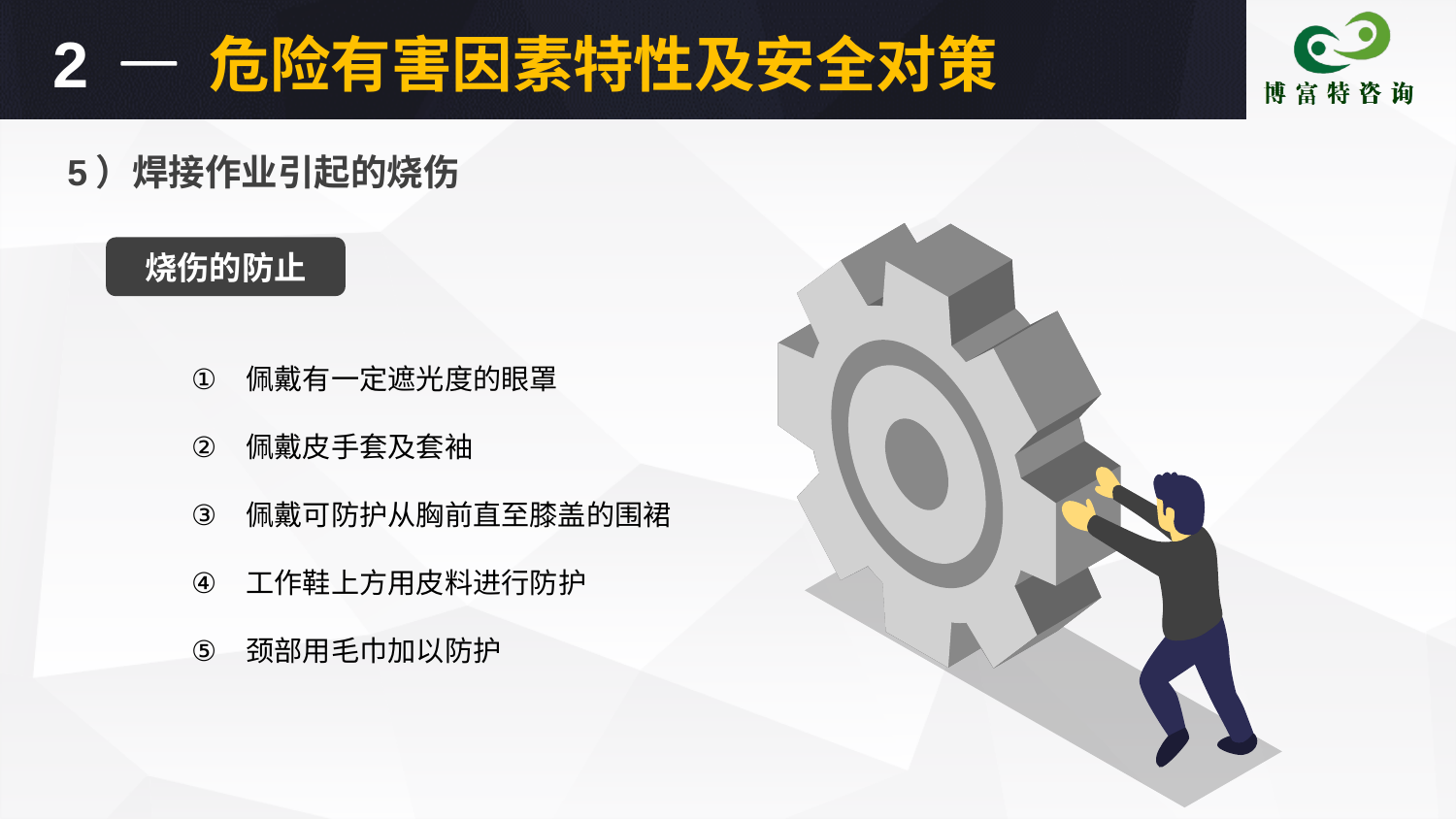

2
危险有害因素特性及安全对策

5）焊接作业引起的烧伤

烧伤的防止
佩戴有一定遮光度的眼罩
佩戴皮手套及套袖
佩戴可防护从胸前直至膝盖的围裙
工作鞋上方用皮料进行防护
颈部用毛巾加以防护